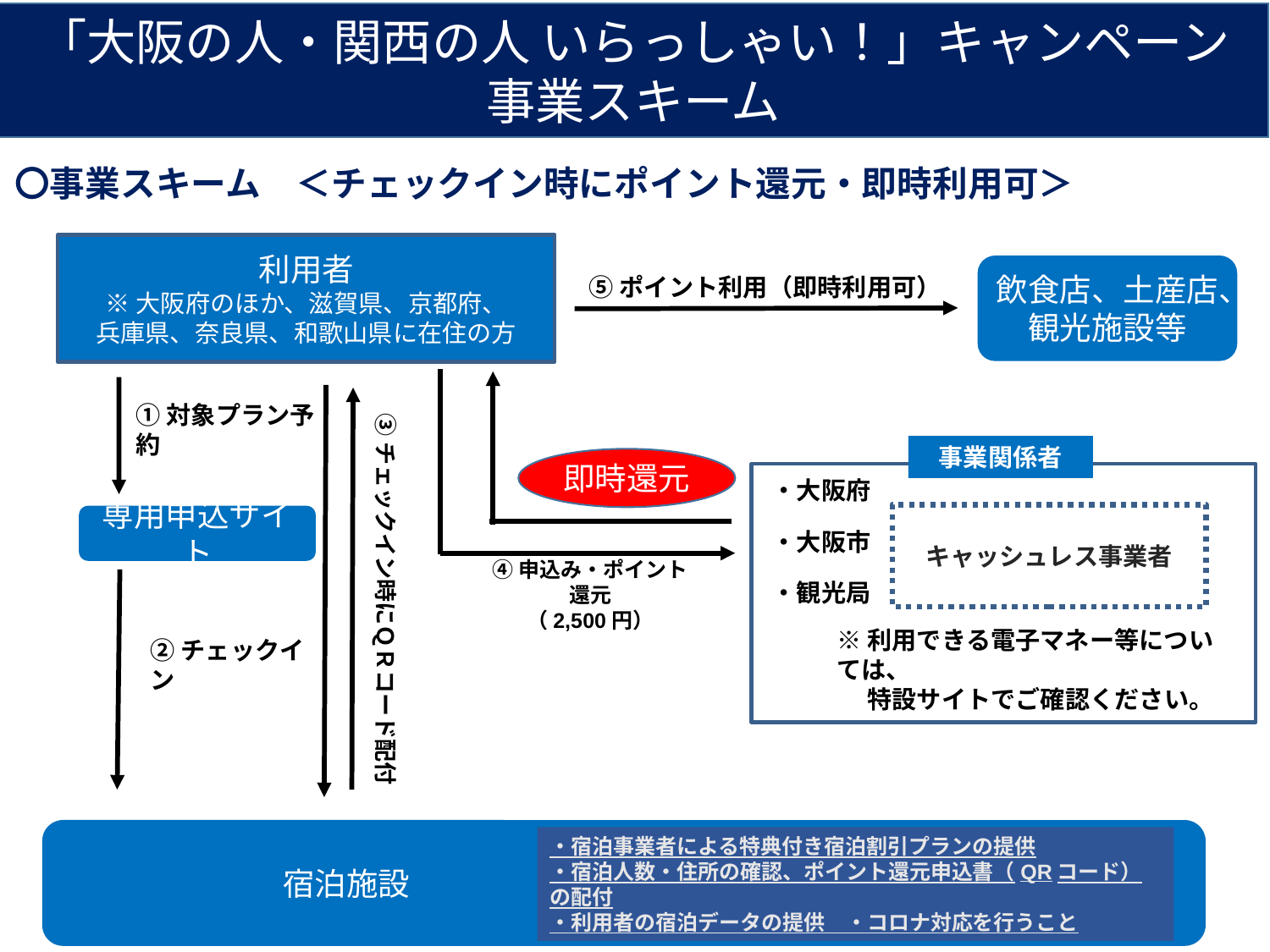

「大阪の人・関西の人 いらっしゃい！」キャンペーン
事業スキーム
〇事業スキーム　＜チェックイン時にポイント還元・即時利用可＞
利用者
※大阪府のほか、滋賀県、京都府、
兵庫県、奈良県、和歌山県に在住の方
飲食店、土産店、
観光施設等
⑤ポイント利用（即時利用可）
③チェックイン時にＱＲコード配付
①対象プラン予約
事業関係者
即時還元

・大阪府

・大阪市

・観光局
キャッシュレス事業者
専用申込サイト
④申込み・ポイント還元
（2,500円）
※利用できる電子マネー等については、
　 特設サイトでご確認ください。
②チェックイン
　　　　　　　宿泊施設
・宿泊事業者による特典付き宿泊割引プランの提供
・宿泊人数・住所の確認、ポイント還元申込書（QRコード）の配付
・利用者の宿泊データの提供　・コロナ対応を行うこと